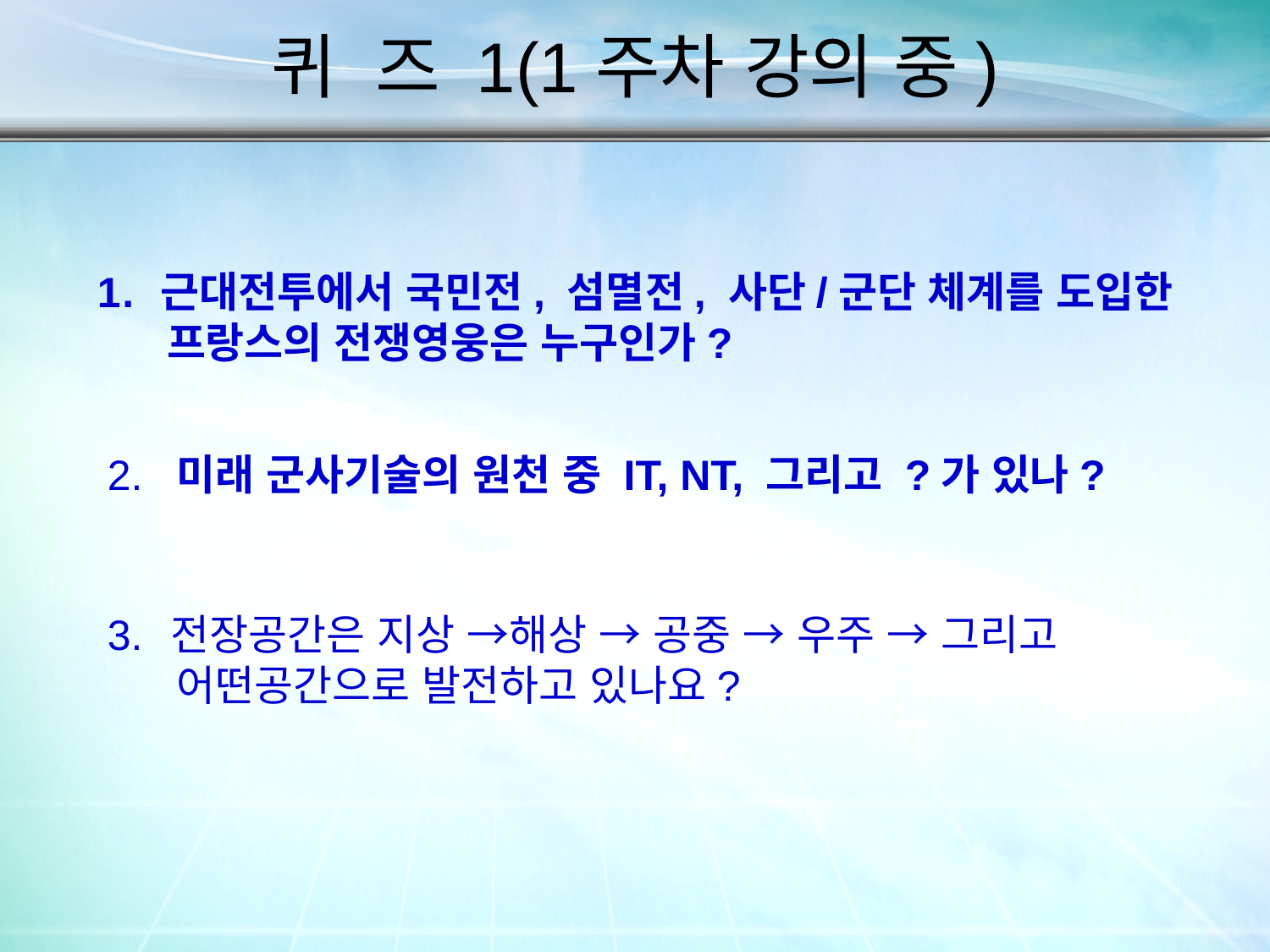

퀴  즈 1(1주차 강의 중)
근대전투에서 국민전, 섬멸전, 사단/군단 체계를 도입한
     프랑스의 전쟁영웅은 누구인가?
2.  미래 군사기술의 원천 중 IT, NT, 그리고 ?가 있나?
전장공간은 지상 →해상 → 공중 → 우주 → 그리고
     어떤공간으로 발전하고 있나요?